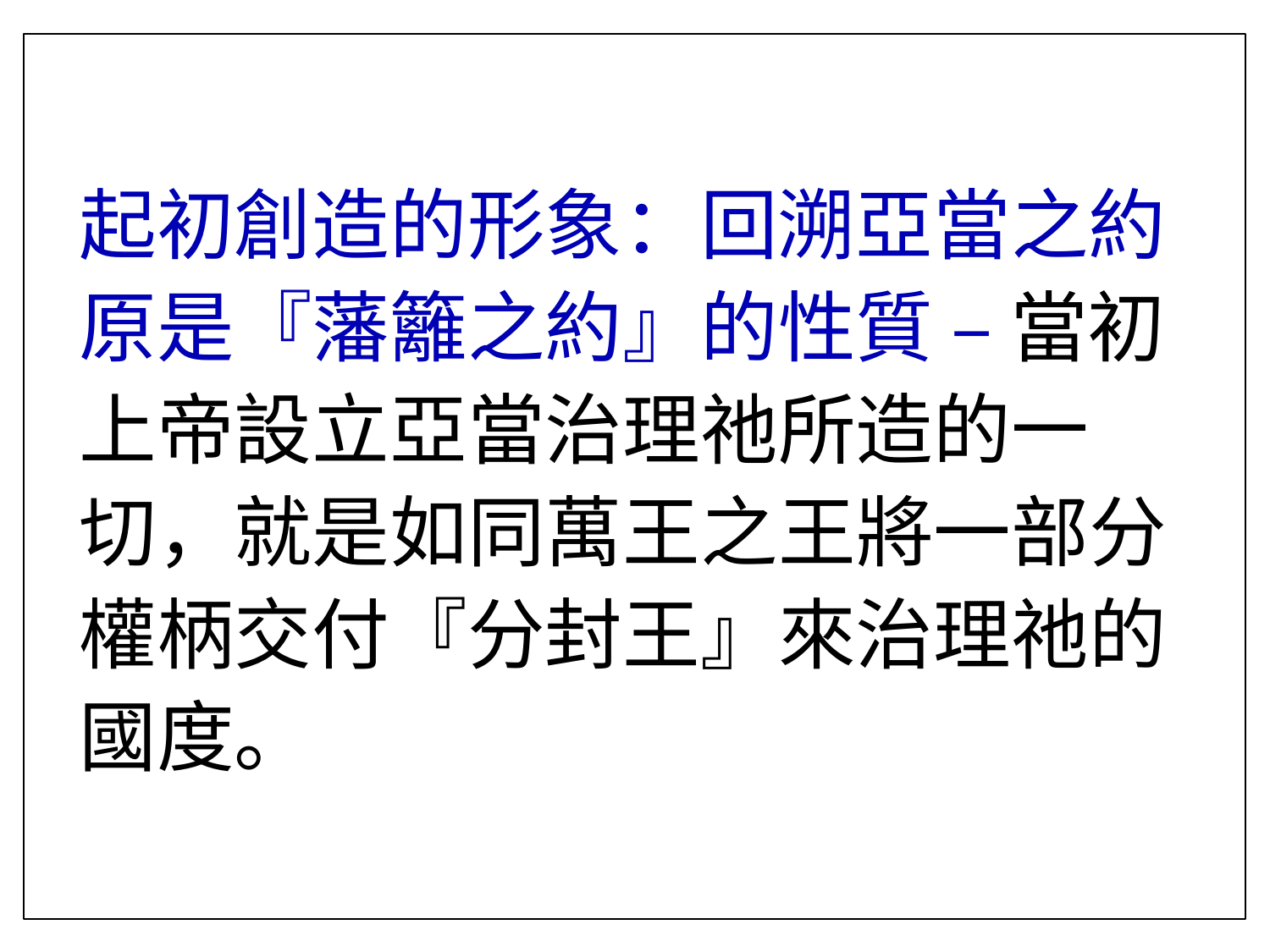

起初創造的形象：回溯亞當之約原是『藩籬之約』的性質 – 當初上帝設立亞當治理祂所造的一切，就是如同萬王之王將一部分權柄交付『分封王』來治理祂的國度。